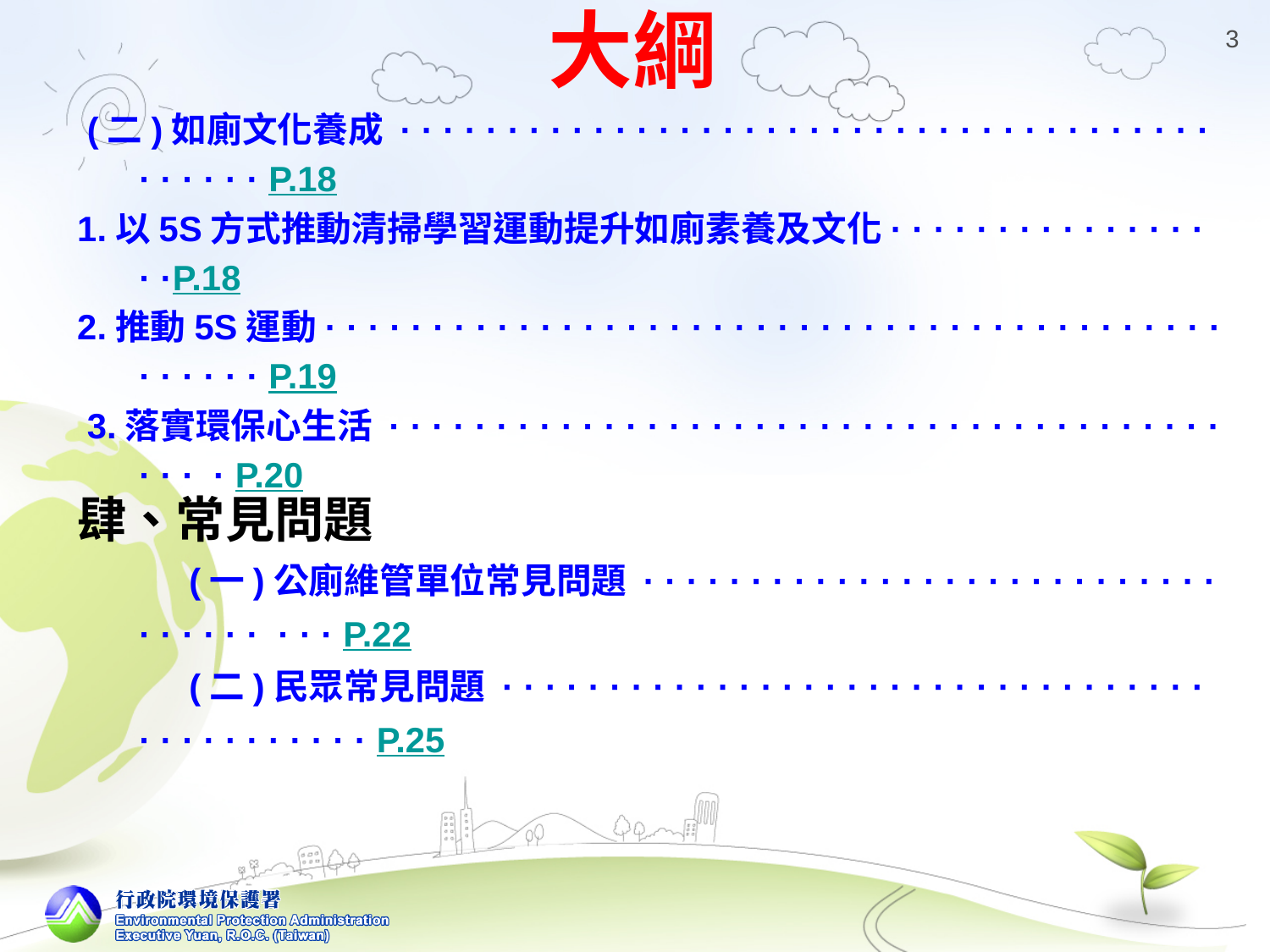

3
# 大綱
 (二)如廁文化養成 · · · · · · · · · · · · · · · · · · · · · · · · · · · · · · · · · · · · · · · · · · · · P.18
1.以5S方式推動清掃學習運動提升如廁素養及文化· · · · · · · · · · · · · · · · ·P.18
2.推動5S運動· · · · · · · · · · · · · · · · · · · · · · · · · · · · · · · · · · · · · · · · · · · · · · · · P.19
 3.落實環保心生活 · · · · · · · · · · · · · · · · · · · · · · · · · · · · · · · · · · · · · · · · · ·  · P.20
肆、常見問題
(一)公廁維管單位常見問題 · · · · · · · · · · · · · · · · · · · · · · · · · · · · · · · · ·  · · · P.22
(二)民眾常見問題 · · · · · · · · · · · · · · · · · · · · · · · · · · · · · · · · · · · · · · · · · · · · P.25